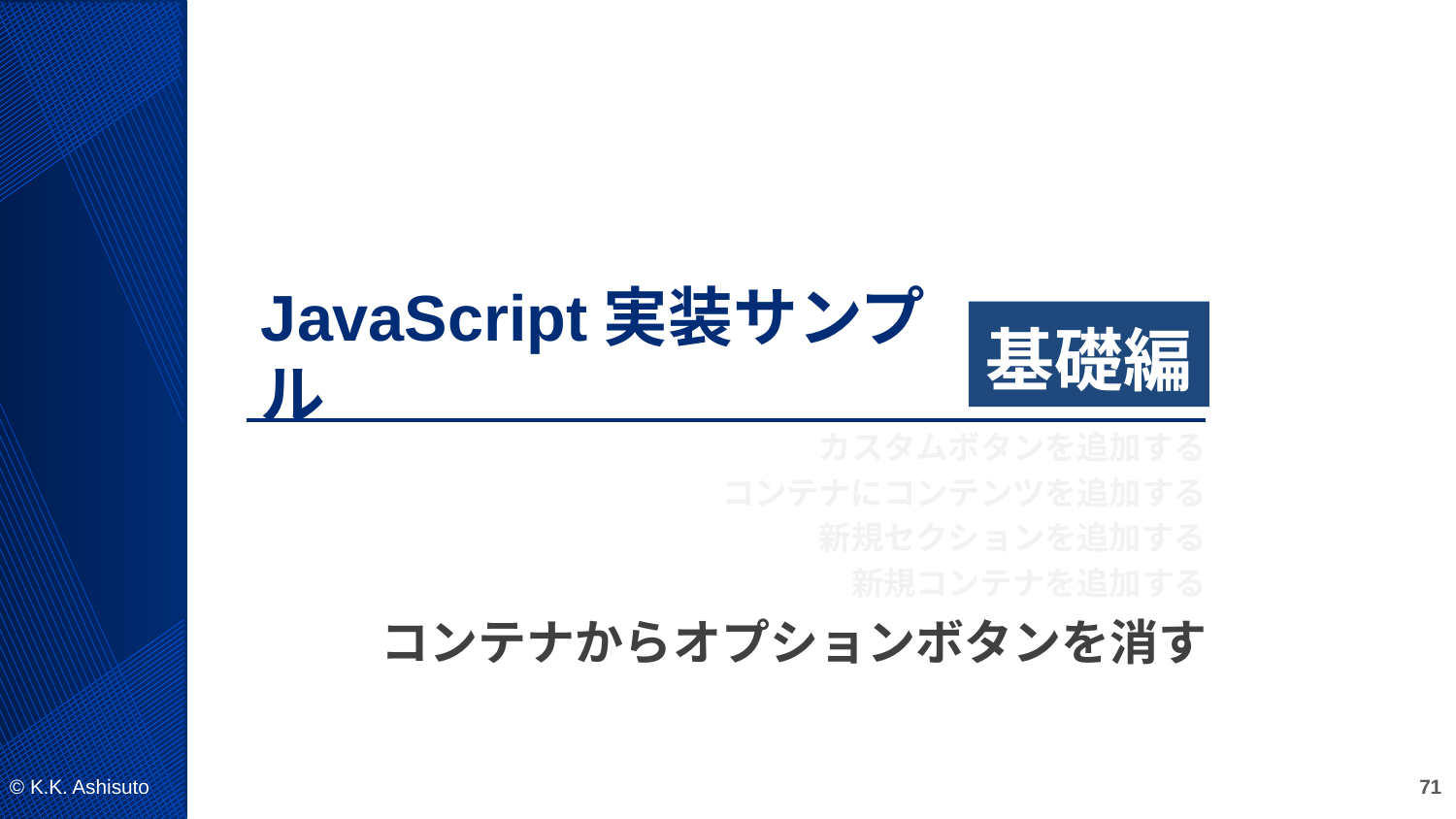

# JavaScript実装サンプル
基礎編
カスタムボタンを追加する
コンテナにコンテンツを追加する
新規セクションを追加する
新規コンテナを追加する
コンテナからオプションボタンを消す
71
© K.K. Ashisuto